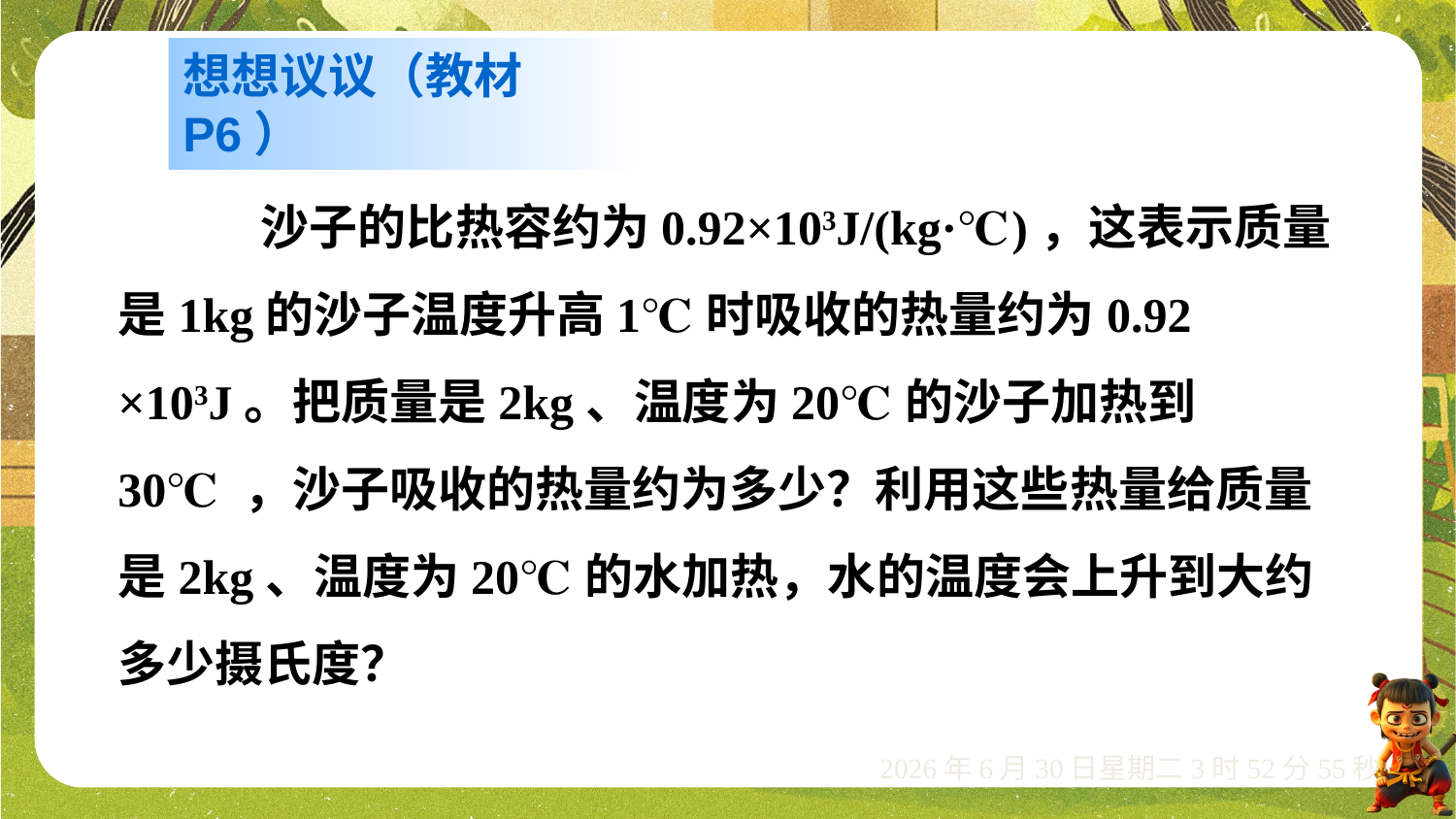

想想议议（教材P6）
沙子的比热容约为0.92×103J/(kg·℃)，这表示质量是1kg的沙子温度升高1℃时吸收的热量约为0.92 ×103J。把质量是2kg、温度为20℃的沙子加热到30℃ ，沙子吸收的热量约为多少？利用这些热量给质量是2kg、温度为20℃的水加热，水的温度会上升到大约多少摄氏度？